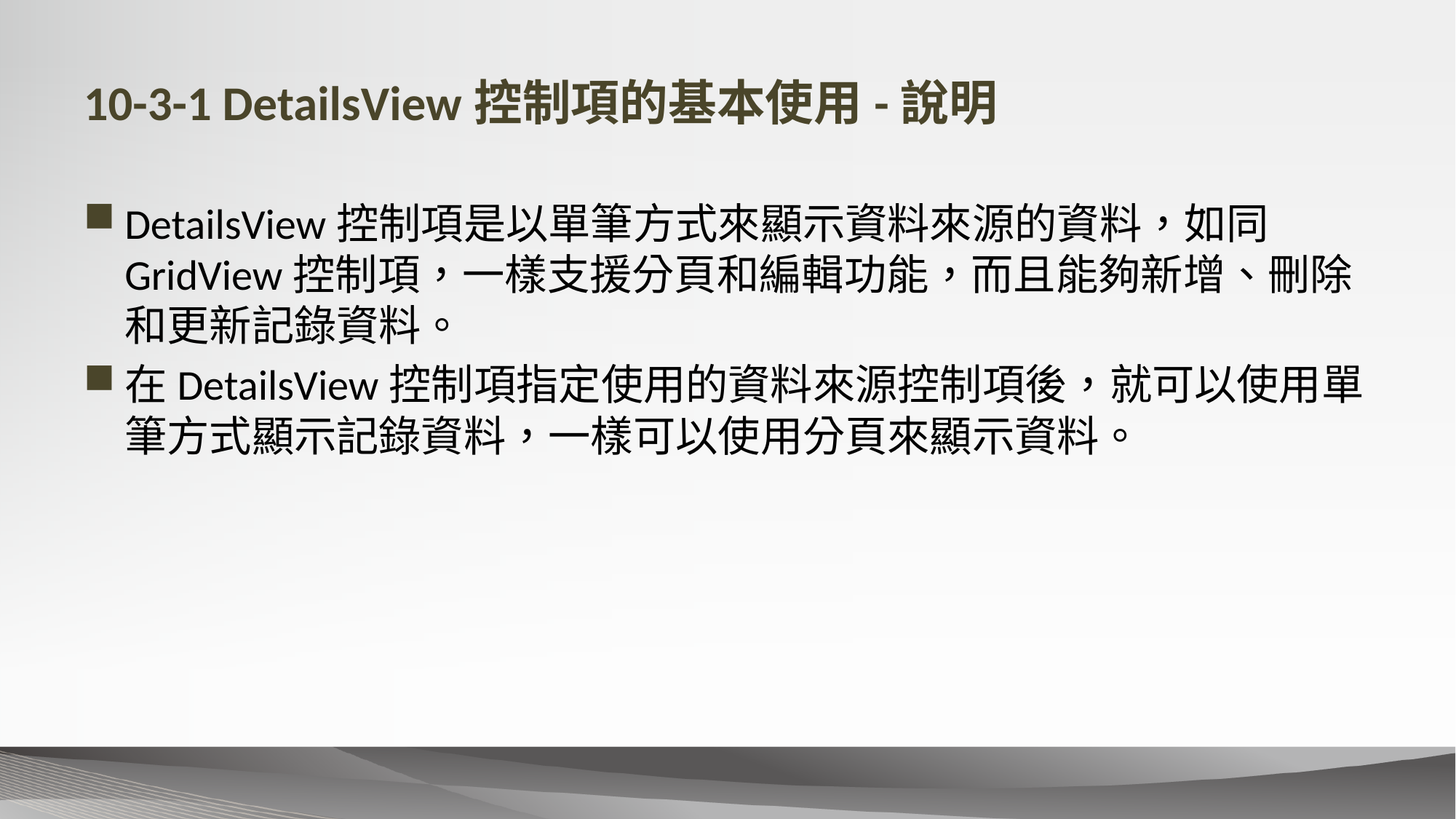

# 10-3-1 DetailsView控制項的基本使用-說明
DetailsView控制項是以單筆方式來顯示資料來源的資料，如同GridView控制項，一樣支援分頁和編輯功能，而且能夠新增、刪除和更新記錄資料。
在DetailsView控制項指定使用的資料來源控制項後，就可以使用單筆方式顯示記錄資料，一樣可以使用分頁來顯示資料。